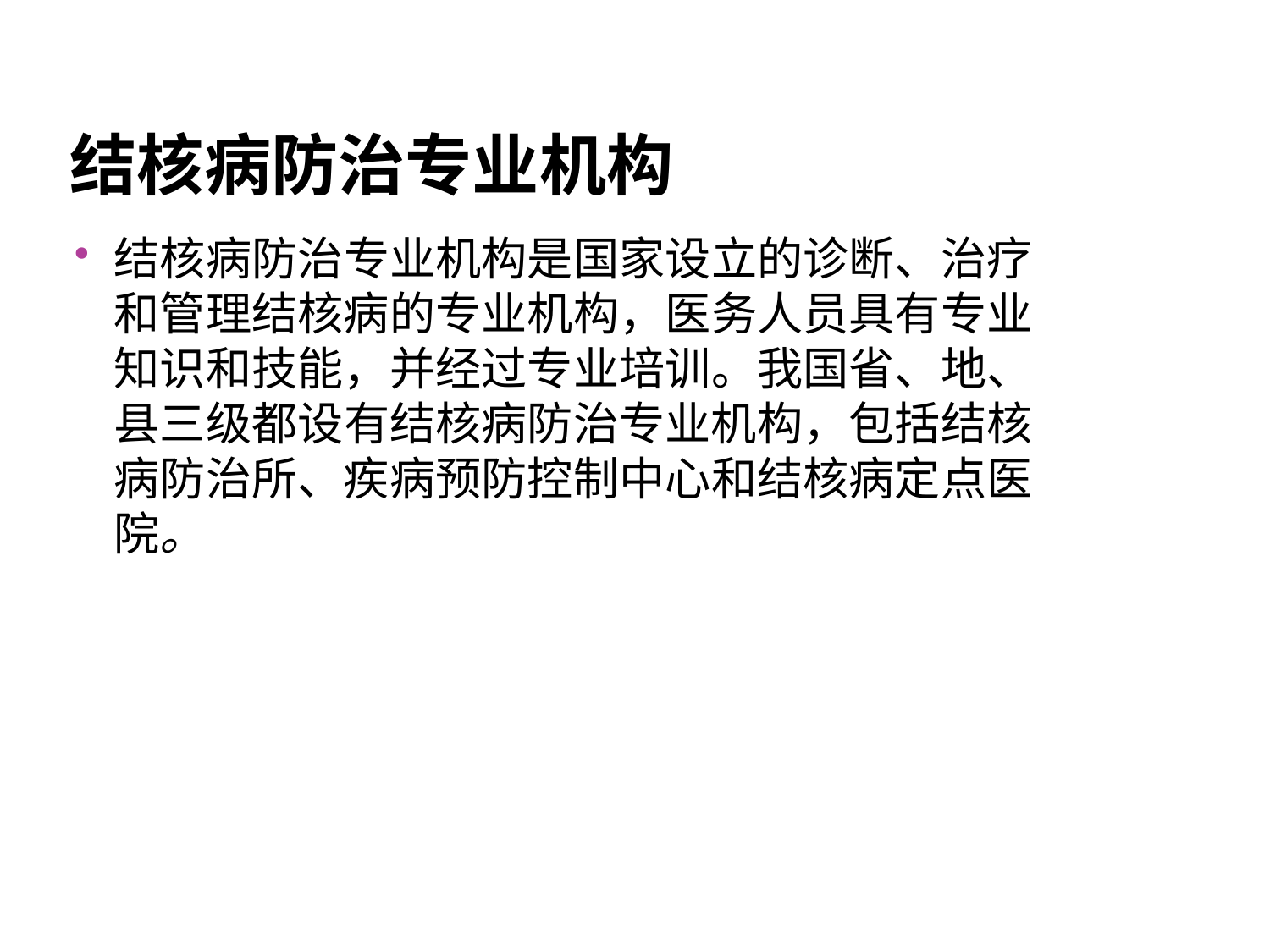

# 结核病防治专业机构
结核病防治专业机构是国家设立的诊断、治疗和管理结核病的专业机构，医务人员具有专业知识和技能，并经过专业培训。我国省、地、县三级都设有结核病防治专业机构，包括结核病防治所、疾病预防控制中心和结核病定点医院。